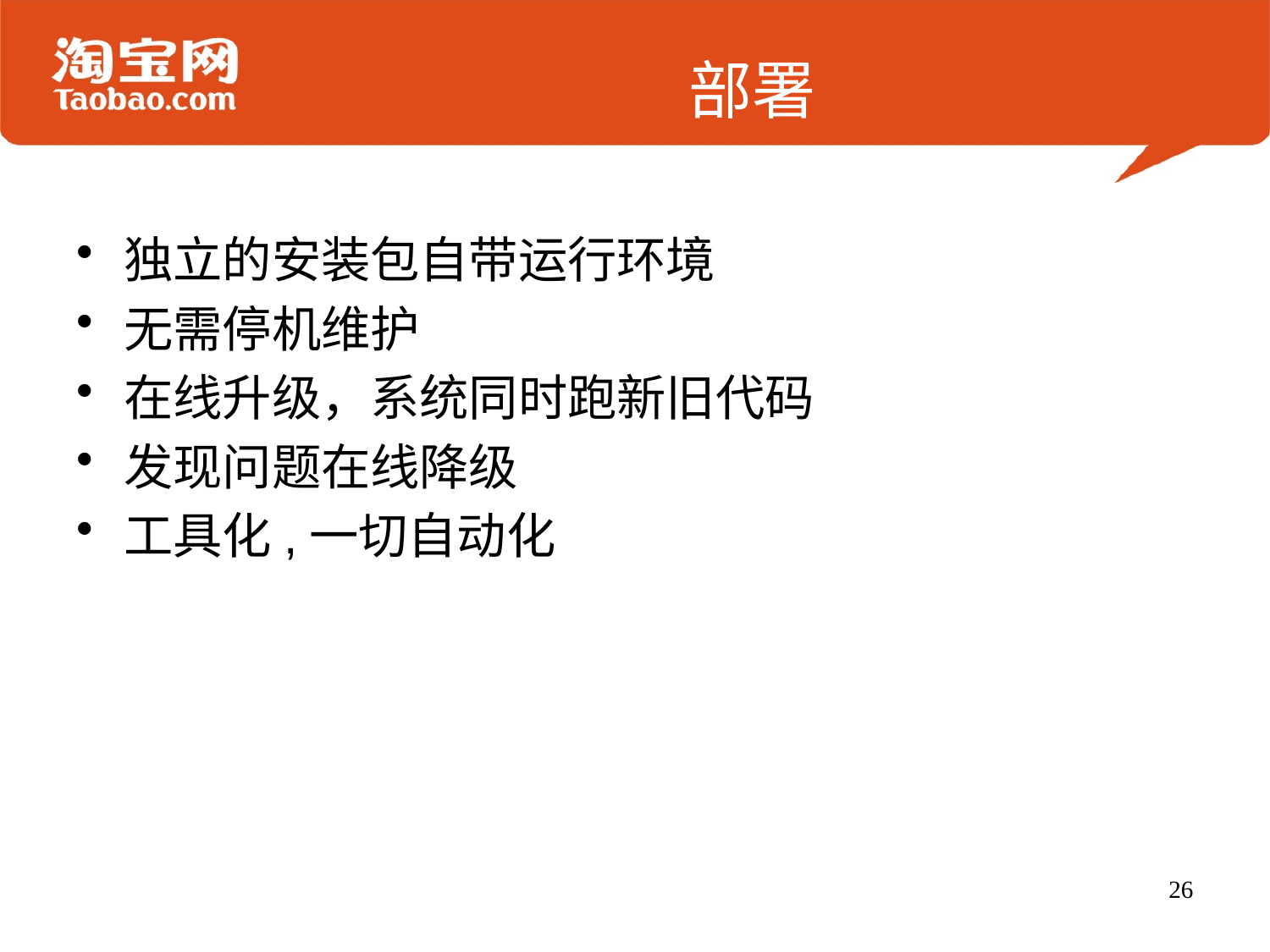

# 部署
独立的安装包自带运行环境
无需停机维护
在线升级，系统同时跑新旧代码
发现问题在线降级
工具化,一切自动化

26